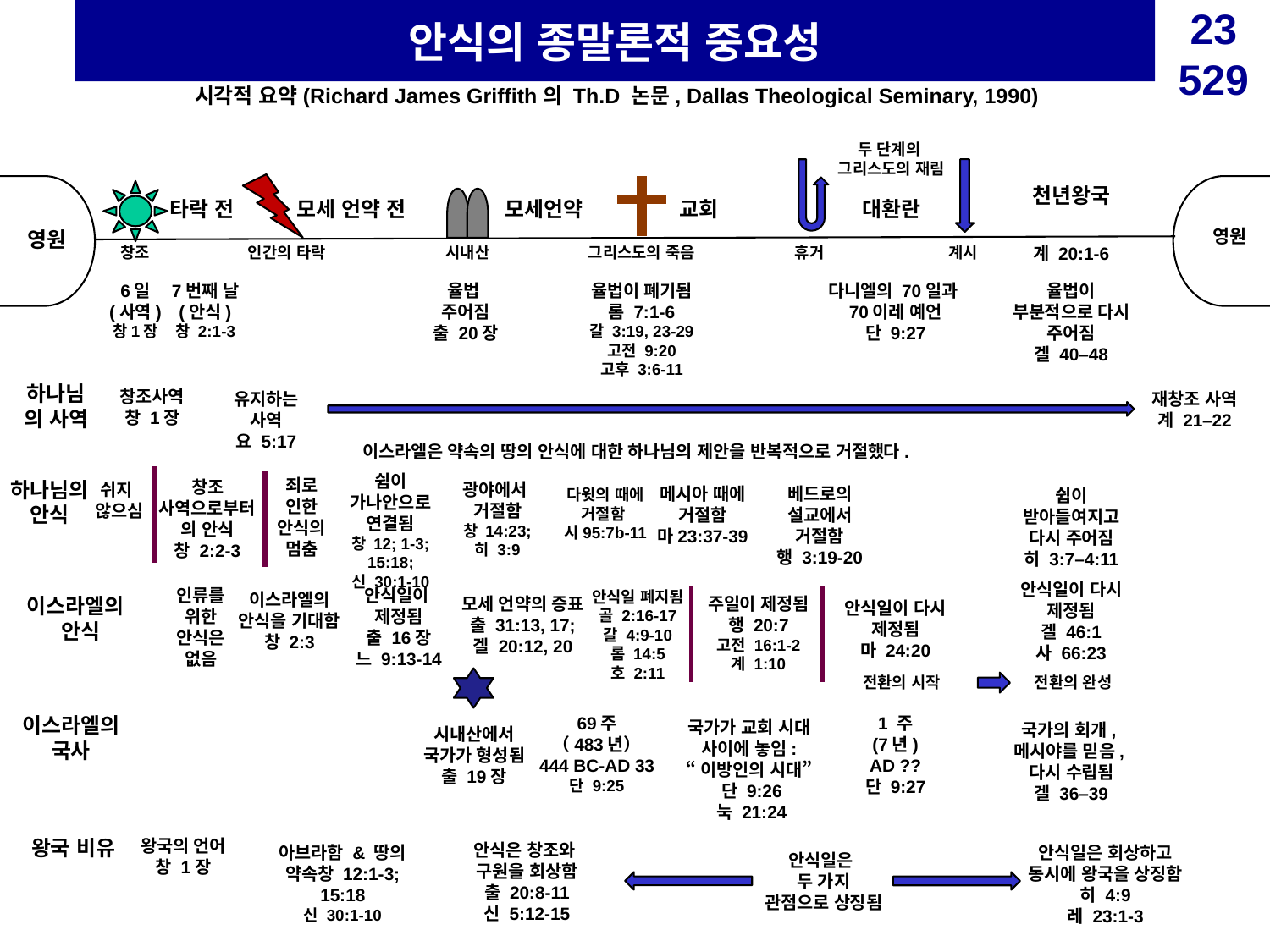

23
529
# 안식의 종말론적 중요성

시각적 요약(Richard James Griffith의 Th.D 논문, Dallas Theological Seminary, 1990)
두 단계의
그리스도의 재림

천년왕국

타락 전
모세 언약 전
모세언약
교회
대환란

영원
영원
창조
인간의 타락
시내산
그리스도의 죽음
휴거
계시
계 20:1-6

6일
(사역)
창1장
7번째 날
(안식)
창 2:1-3
율법
주어짐
출 20장
율법이 폐기됨
롬 7:1-6
갈 3:19, 23-29
고전 9:20
고후 3:6-11
다니엘의 70일과
70이레 예언
단 9:27
율법이 부분적으로 다시 주어짐
겔 40–48
하나님의 사역
창조사역
창 1장
유지하는 사역
요 5:17
재창조 사역
계 21–22
이스라엘은 약속의 땅의 안식에 대한 하나님의 제안을 반복적으로 거절했다.
쉼이 가나안으로 연결됨
창 12; 1-3; 15:18;
신 30:1-10
죄로 인한 안식의 멈춤
하나님의
안식
창조 사역으로부터의 안식
창 2:2-3
쉬지
않으심
광야에서
거절함
창 14:23;
히 3:9
메시아 때에 거절함
마23:37-39
베드로의 설교에서 거절함
행 3:19-20
다윗의 때에 거절함
시95:7b-11
쉽이 받아들여지고 다시 주어짐
히 3:7–4:11
안식일이 다시 제정됨
겔 46:1
사 66:23
인류를 위한 안식은 없음
안식일이
제정됨
출 16장
느 9:13-14

안식일 폐지됨
골 2:16-17
갈 4:9-10
롬 14:5
호 2:11
이스라엘의 안식을 기대함
창 2:3
이스라엘의
 안식
모세 언약의 증표
출 31:13, 17;
겔 20:12, 20
주일이 제정됨
행 20:7
고전 16:1-2
계 1:10
안식일이 다시 제정됨
마 24:20

전환의 시작
전환의 완성

이스라엘의 국사
69주
（483년）
444 BC-AD 33
단 9:25
1 주
(7년)
AD ??
단 9:27
국가가 교회 시대
사이에 놓임:
“이방인의 시대”
단 9:26
눅 21:24
국가의 회개,
메시야를 믿음,
다시 수립됨
겔 36–39
시내산에서 국가가 형성됨
출 19장

왕국 비유
왕국의 언어
창 1장
안식은 창조와
구원을 회상함
출 20:8-11
신 5:12-15
아브라함 & 땅의 약속창 12:1-3; 15:18
신 30:1-10
안식일은 회상하고
동시에 왕국을 상징함 히 4:9
레 23:1-3
안식일은
두 가지 관점으로 상징됨